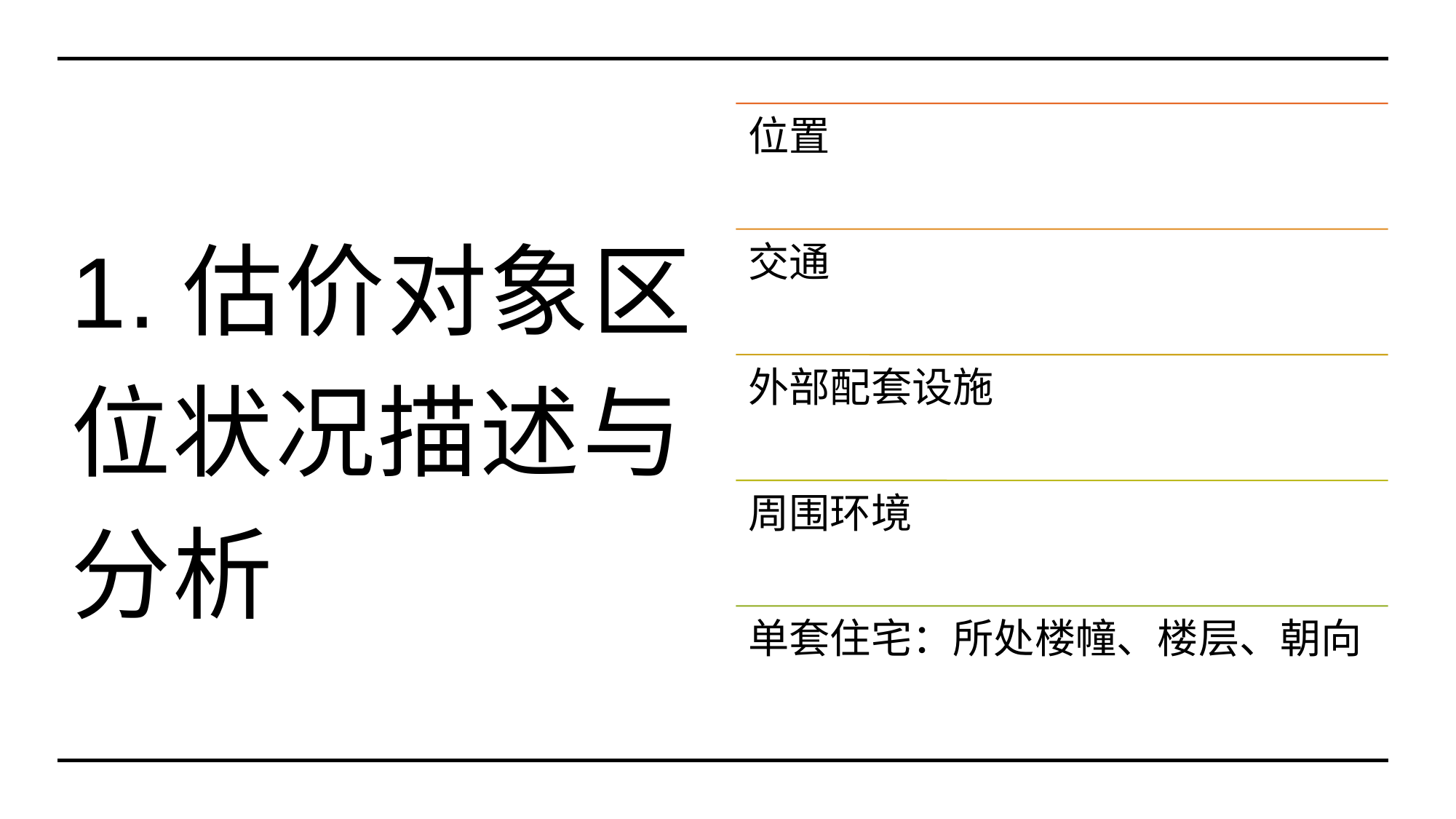

位置
交通
外部配套设施
周围环境
单套住宅：所处楼幢、楼层、朝向
# 1.估价对象区位状况描述与分析